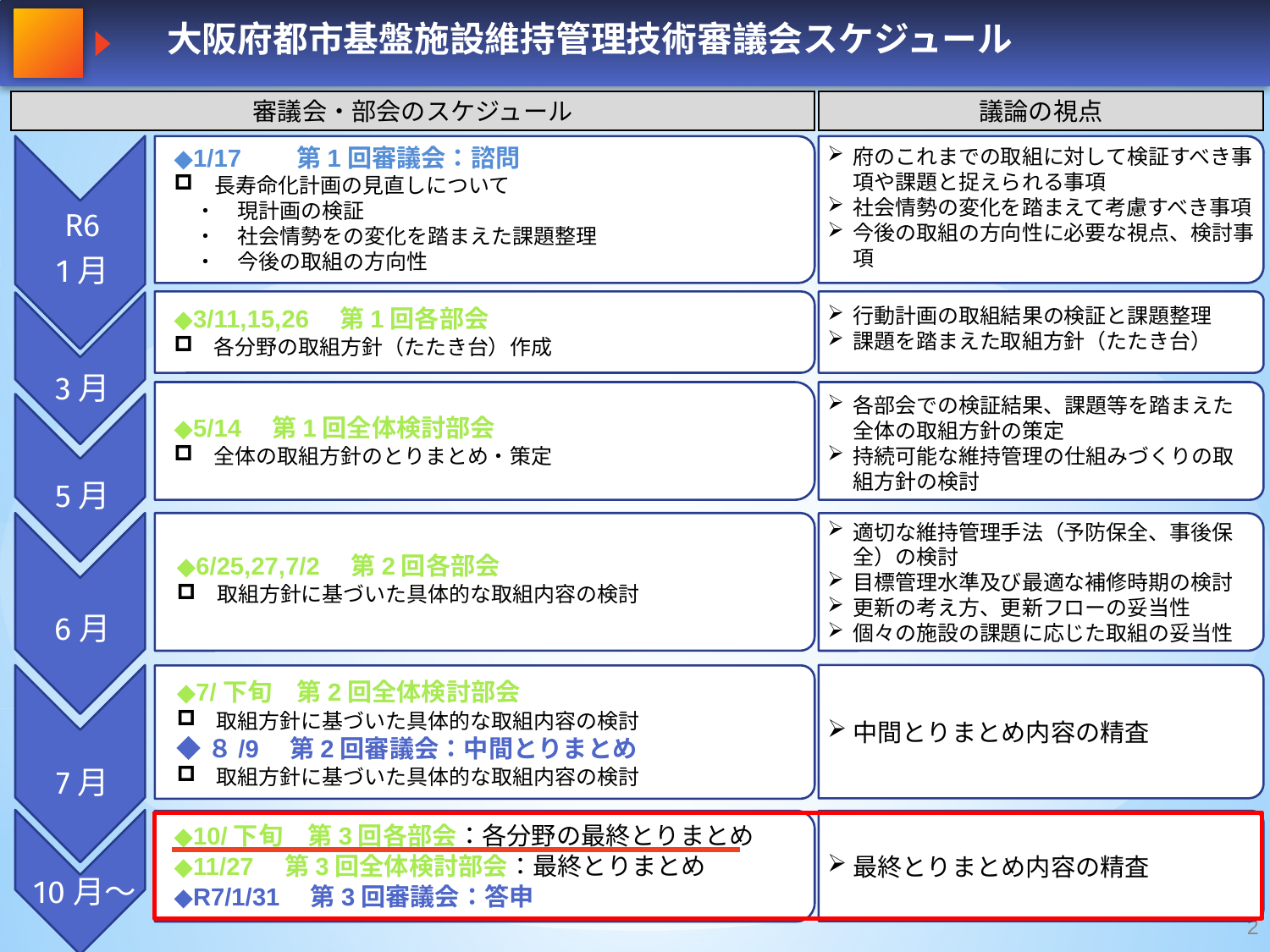

大阪府都市基盤施設維持管理技術審議会スケジュール

審議会・部会のスケジュール
議論の視点

◆1/17　　第1回審議会：諮問
　長寿命化計画の見直しについて
　・　現計画の検証
　・　社会情勢をの変化を踏まえた課題整理
　・　今後の取組の方向性
府のこれまでの取組に対して検証すべき事項や課題と捉えられる事項
社会情勢の変化を踏まえて考慮すべき事項
今後の取組の方向性に必要な視点、検討事項

R6
1月

◆3/11,15,26　第1回各部会
各分野の取組方針（たたき台）作成
行動計画の取組結果の検証と課題整理
課題を踏まえた取組方針（たたき台）

3月

各部会での検証結果、課題等を踏まえた全体の取組方針の策定
持続可能な維持管理の仕組みづくりの取組方針の検討
◆5/14　第1回全体検討部会
全体の取組方針のとりまとめ・策定

5月

適切な維持管理手法（予防保全、事後保全）の検討
目標管理水準及び最適な補修時期の検討
更新の考え方、更新フローの妥当性
個々の施設の課題に応じた取組の妥当性

◆6/25,27,7/2　第2回各部会
取組方針に基づいた具体的な取組内容の検討
6月

◆7/下旬　第2回全体検討部会
取組方針に基づいた具体的な取組内容の検討
◆８/9　第2回審議会：中間とりまとめ
取組方針に基づいた具体的な取組内容の検討

中間とりまとめ内容の精査
7月

◆10/下旬　第3回各部会：各分野の最終とりまとめ
◆11/27　第3回全体検討部会：最終とりまとめ
◆R7/1/31　第3回審議会：答申

最終とりまとめ内容の精査
10月～
2